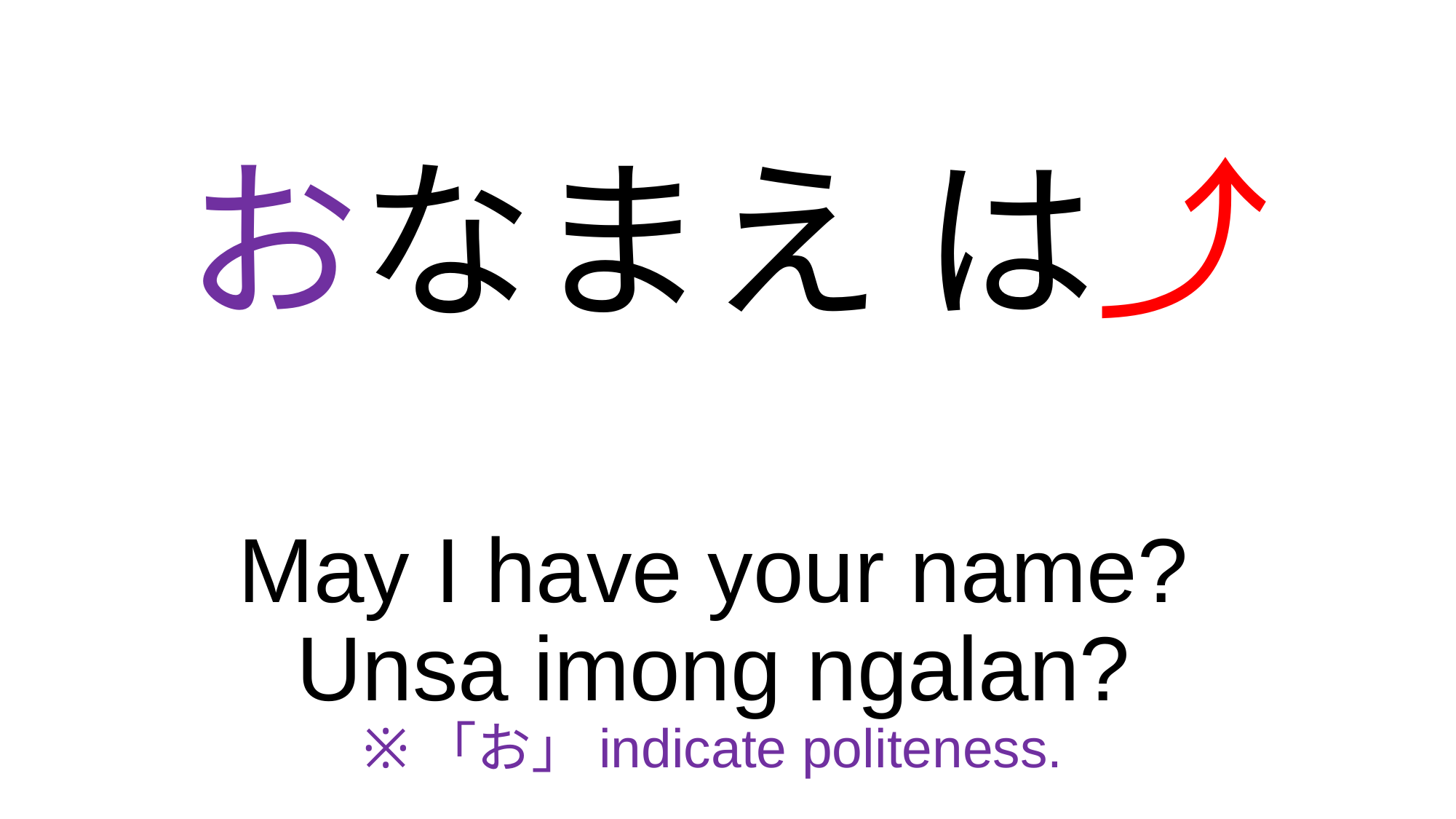

# おなまえ は⤴
May I have your name?
Unsa imong ngalan?
※「お」indicate politeness.